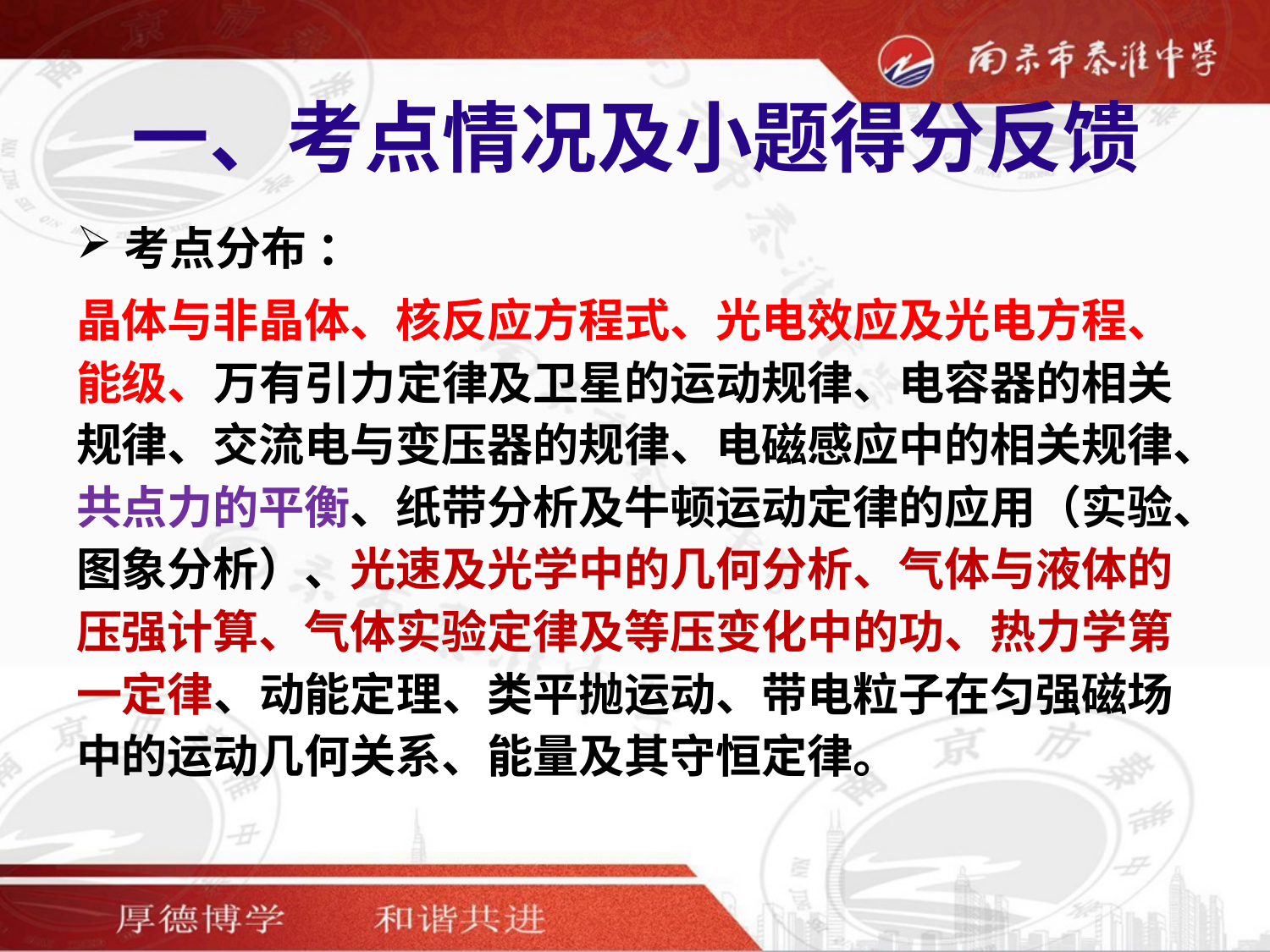

# 一、考点情况及小题得分反馈
考点分布 ：
晶体与非晶体、核反应方程式、光电效应及光电方程、能级、万有引力定律及卫星的运动规律、电容器的相关规律、交流电与变压器的规律、电磁感应中的相关规律、共点力的平衡、纸带分析及牛顿运动定律的应用（实验、图象分析）、光速及光学中的几何分析、气体与液体的压强计算、气体实验定律及等压变化中的功、热力学第一定律、动能定理、类平抛运动、带电粒子在匀强磁场中的运动几何关系、能量及其守恒定律。